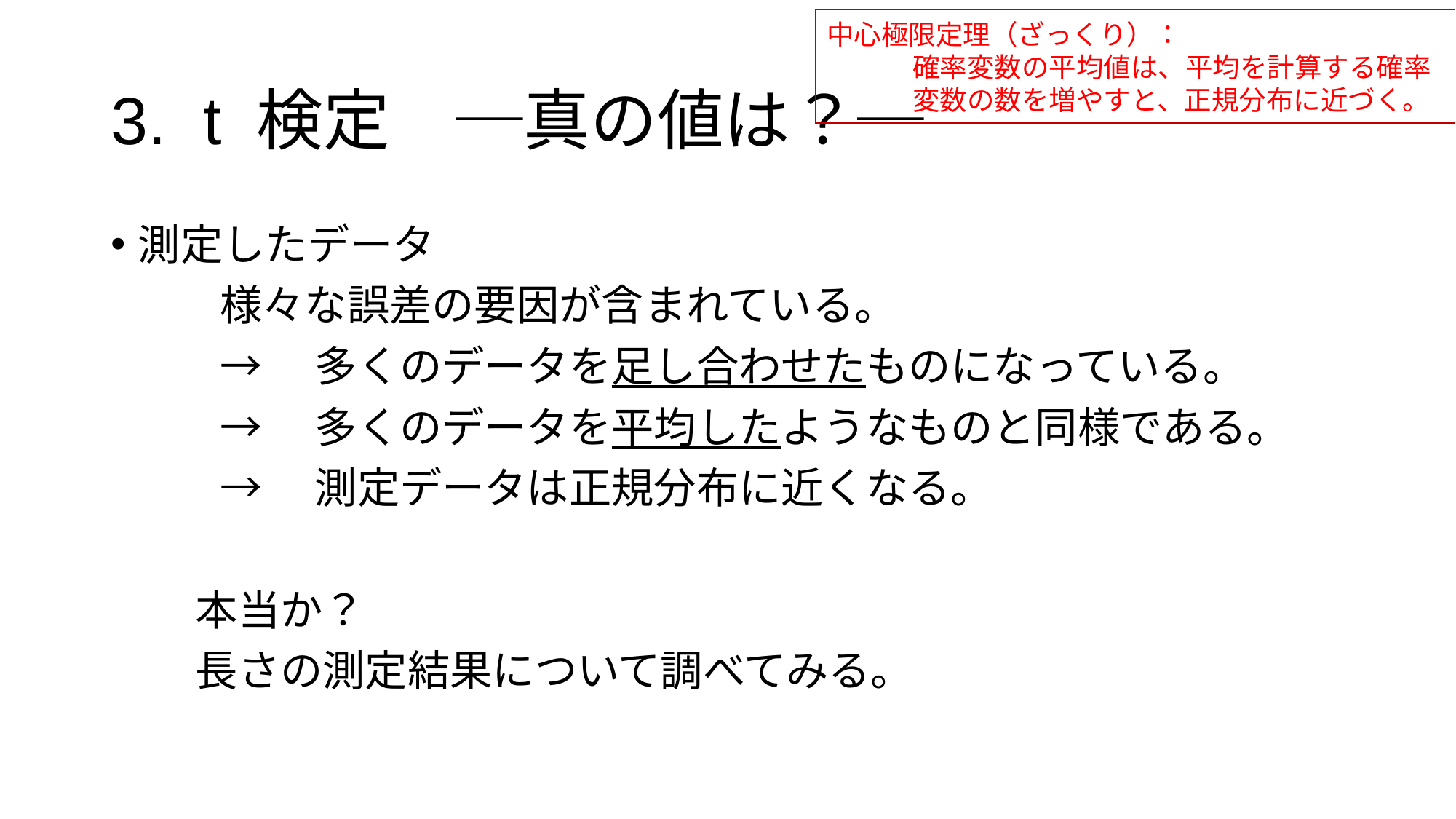

中心極限定理（ざっくり）：
確率変数の平均値は、平均を計算する確率変数の数を増やすと、正規分布に近づく。
# 3.  t 検定　─真の値は？─
測定したデータ
	様々な誤差の要因が含まれている。
	→　多くのデータを足し合わせたものになっている。
	→　多くのデータを平均したようなものと同様である。
	→　測定データは正規分布に近くなる。

　　本当か？
　　長さの測定結果について調べてみる。